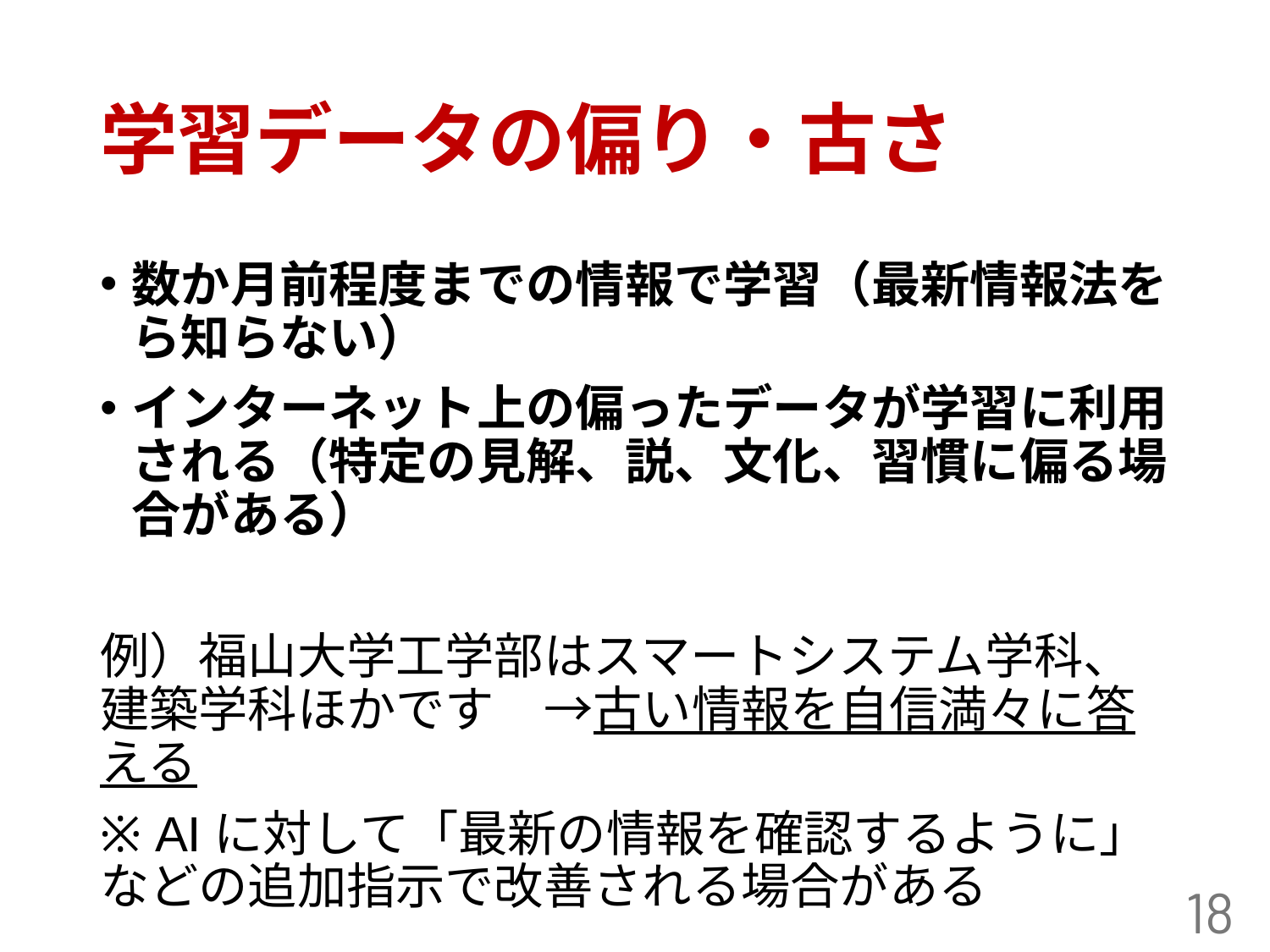

# 学習データの偏り・古さ
数か月前程度までの情報で学習（最新情報法をら知らない）
インターネット上の偏ったデータが学習に利用される（特定の見解、説、文化、習慣に偏る場合がある）

例）福山大学工学部はスマートシステム学科、建築学科ほかです　→古い情報を自信満々に答える
※ AIに対して「最新の情報を確認するように」などの追加指示で改善される場合がある
18